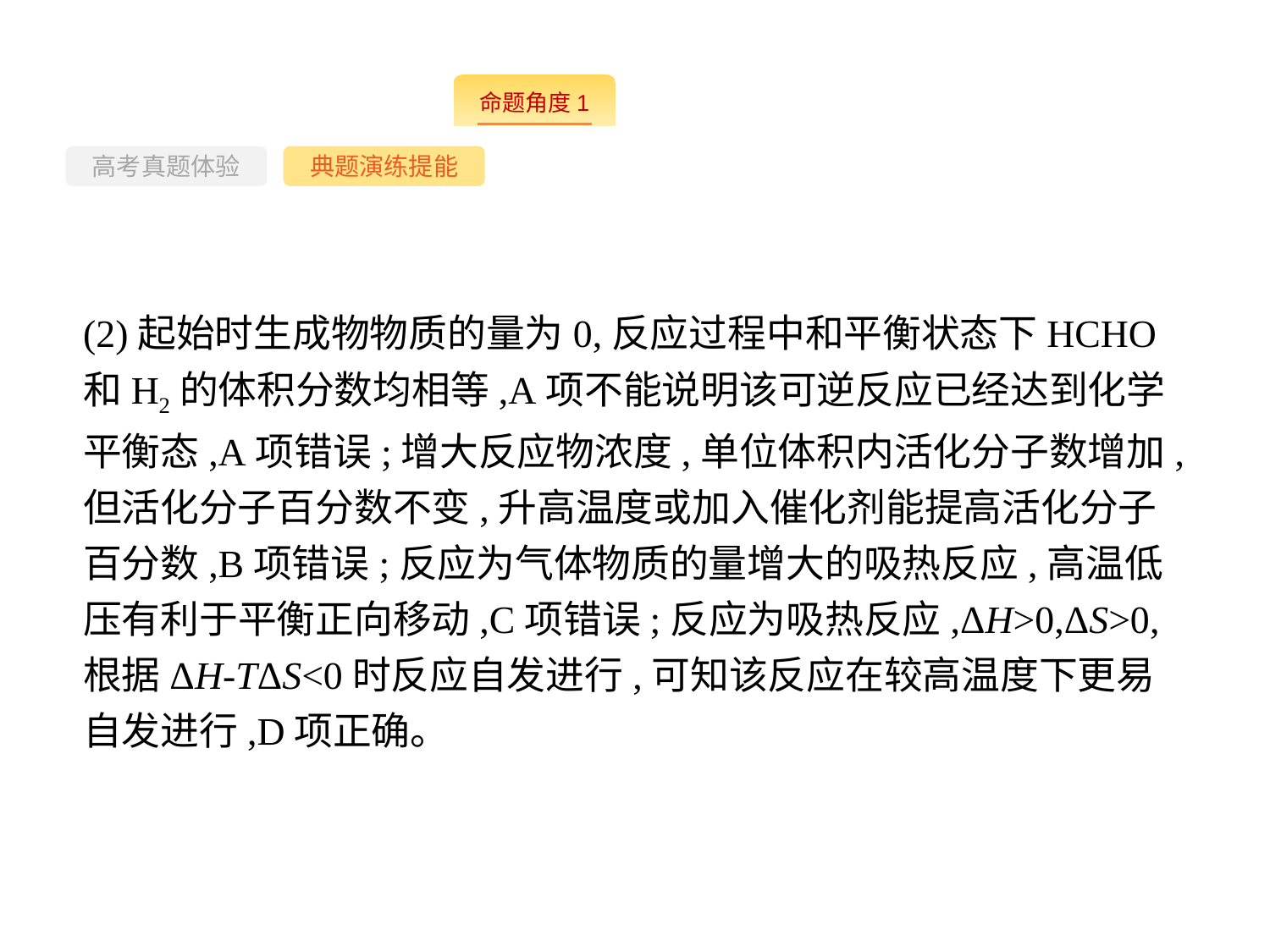

-69-
高考真题体验
典题演练提能
(2)起始时生成物物质的量为0,反应过程中和平衡状态下HCHO和H2的体积分数均相等,A项不能说明该可逆反应已经达到化学平衡态,A项错误;增大反应物浓度,单位体积内活化分子数增加,但活化分子百分数不变,升高温度或加入催化剂能提高活化分子百分数,B项错误;反应为气体物质的量增大的吸热反应,高温低压有利于平衡正向移动,C项错误;反应为吸热反应,ΔH>0,ΔS>0,根据ΔH-TΔS<0时反应自发进行,可知该反应在较高温度下更易自发进行,D项正确。